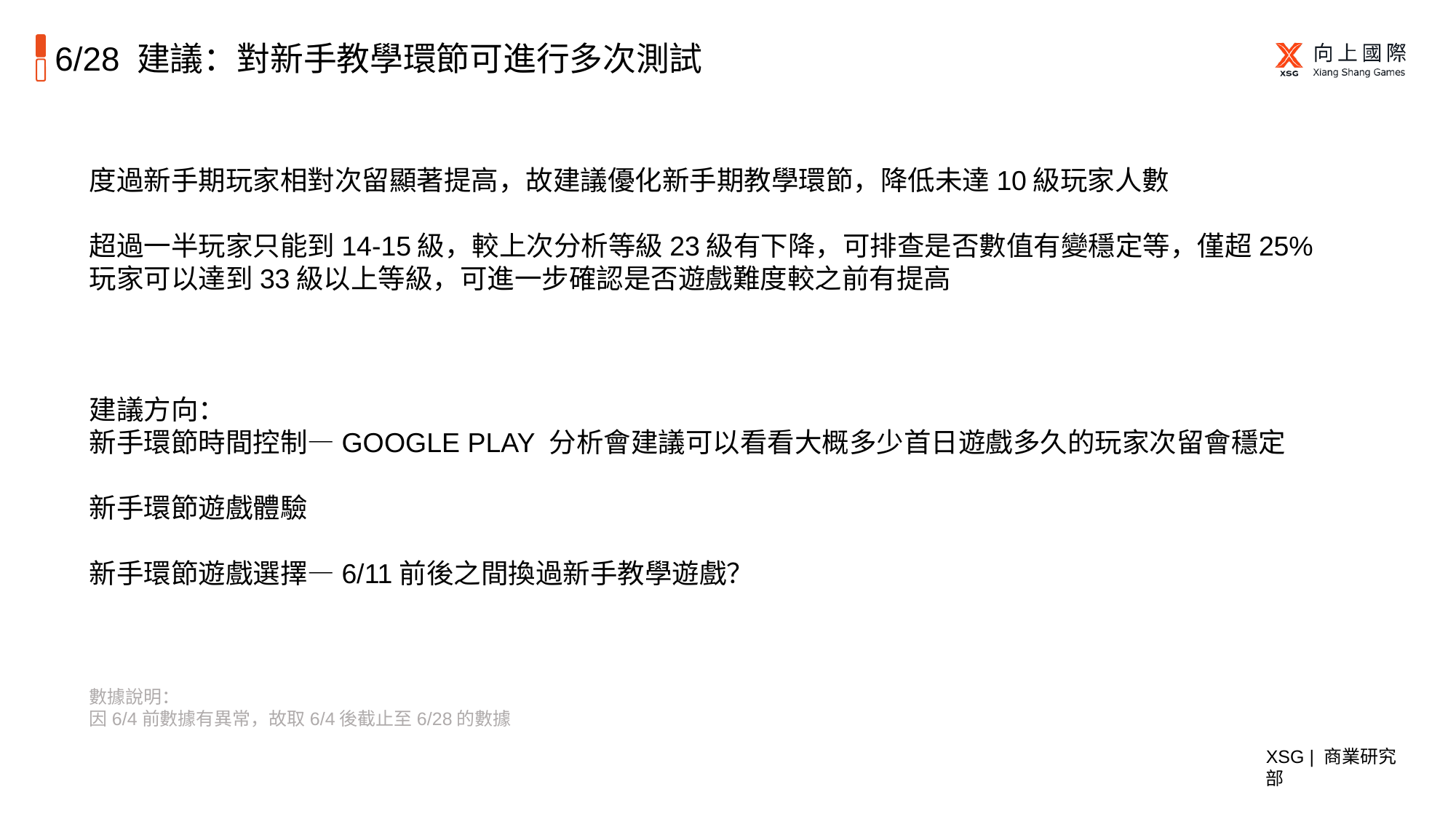

# 6/28 建議：對新手教學環節可進行多次測試
度過新手期玩家相對次留顯著提高，故建議優化新手期教學環節，降低未達10級玩家人數

超過一半玩家只能到14-15級，較上次分析等級23級有下降，可排查是否數值有變穩定等，僅超25%玩家可以達到33級以上等級，可進一步確認是否遊戲難度較之前有提高

建議方向：
新手環節時間控制—GOOGLE PLAY 分析會建議可以看看大概多少首日遊戲多久的玩家次留會穩定

新手環節遊戲體驗

新手環節遊戲選擇—6/11前後之間換過新手教學遊戲？

數據說明：
因6/4前數據有異常，故取6/4後截止至6/28的數據